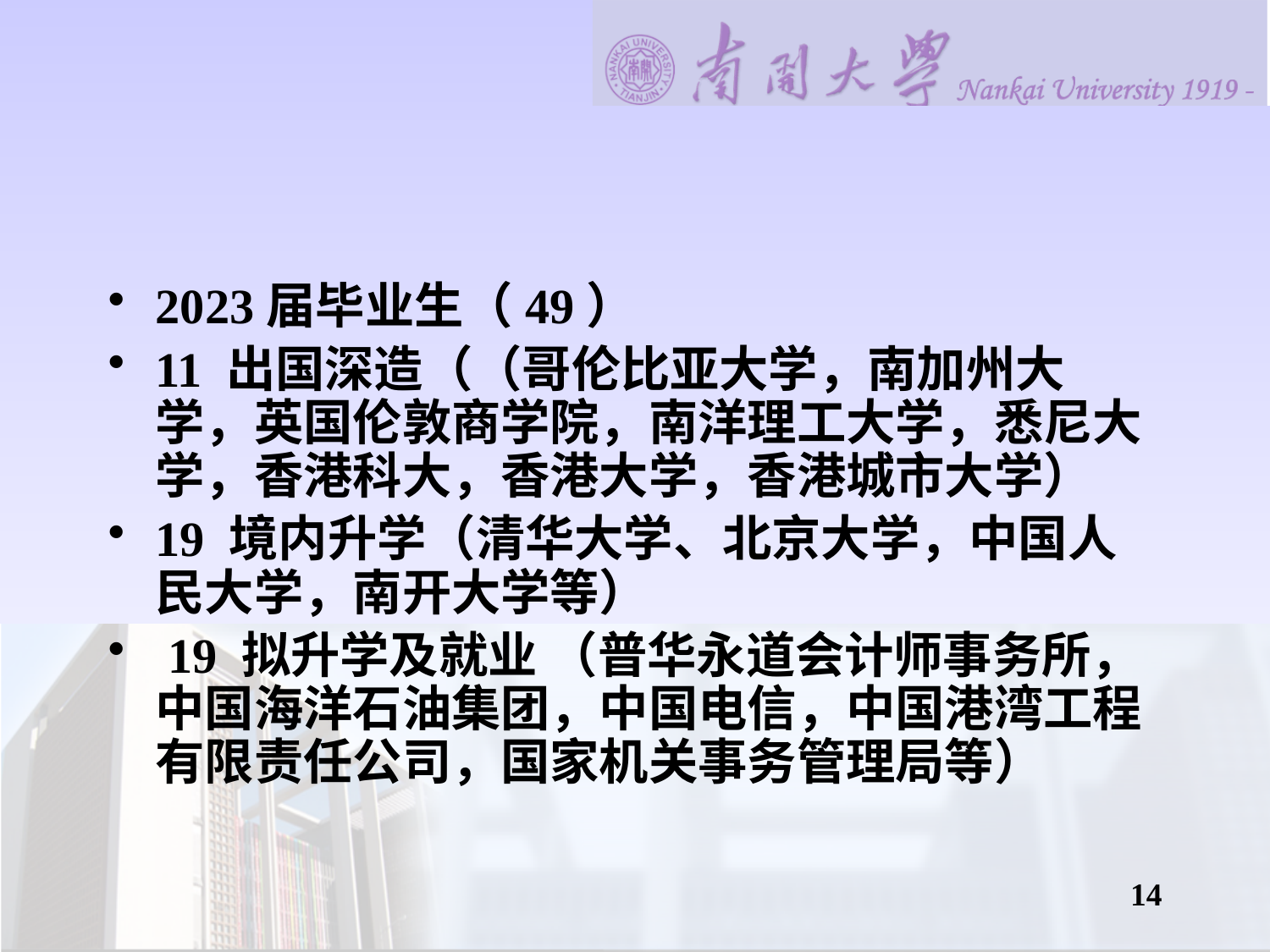

#
2023届毕业生（49）
11 出国深造（（哥伦比亚大学，南加州大学，英国伦敦商学院，南洋理工大学，悉尼大学，香港科大，香港大学，香港城市大学）
19 境内升学（清华大学、北京大学，中国人民大学，南开大学等）
 19 拟升学及就业 （普华永道会计师事务所，中国海洋石油集团，中国电信，中国港湾工程有限责任公司，国家机关事务管理局等）
14